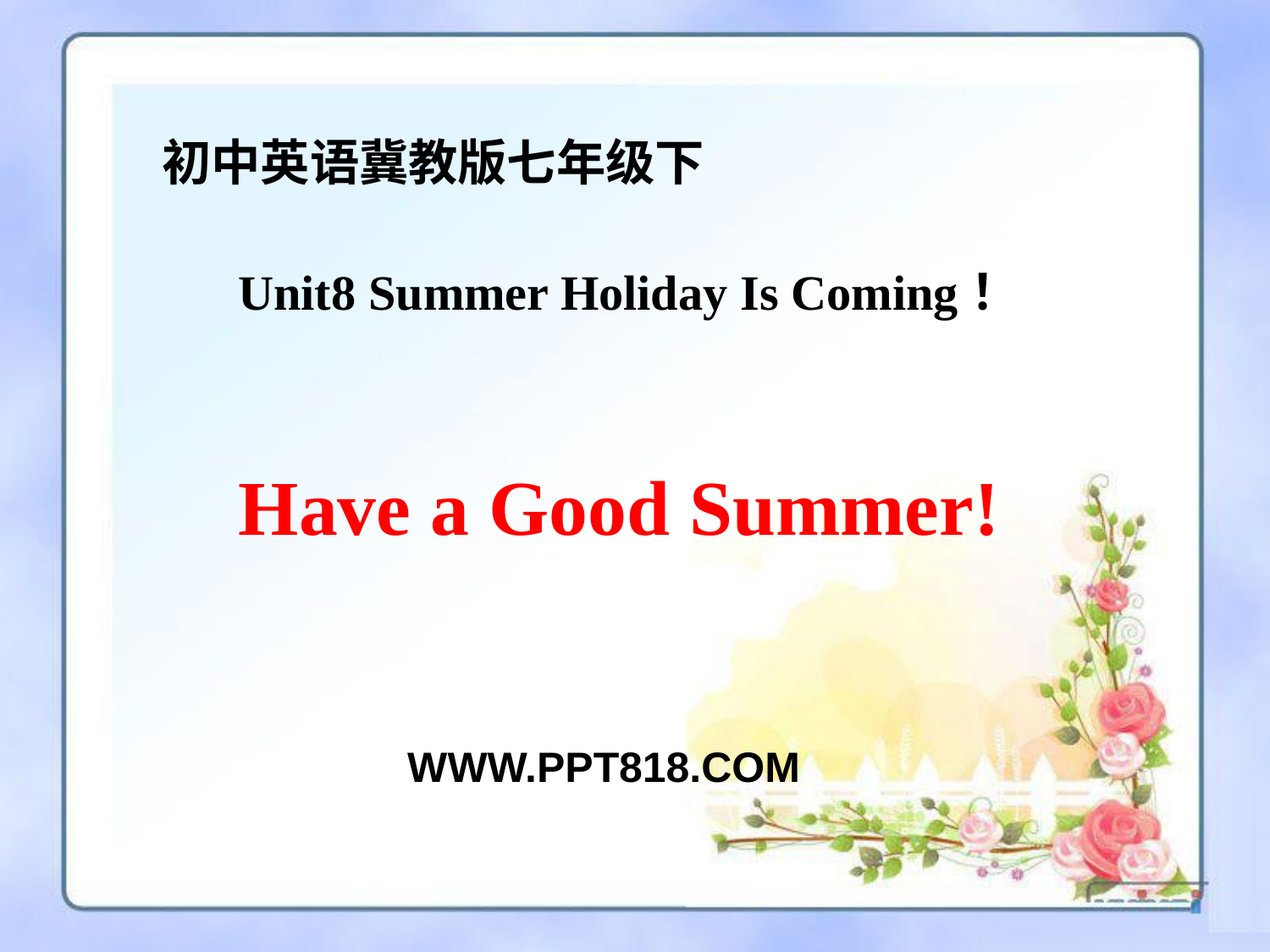

初中英语冀教版七年级下
Unit8 Summer Holiday Is Coming！
Have a Good Summer!
WWW.PPT818.COM